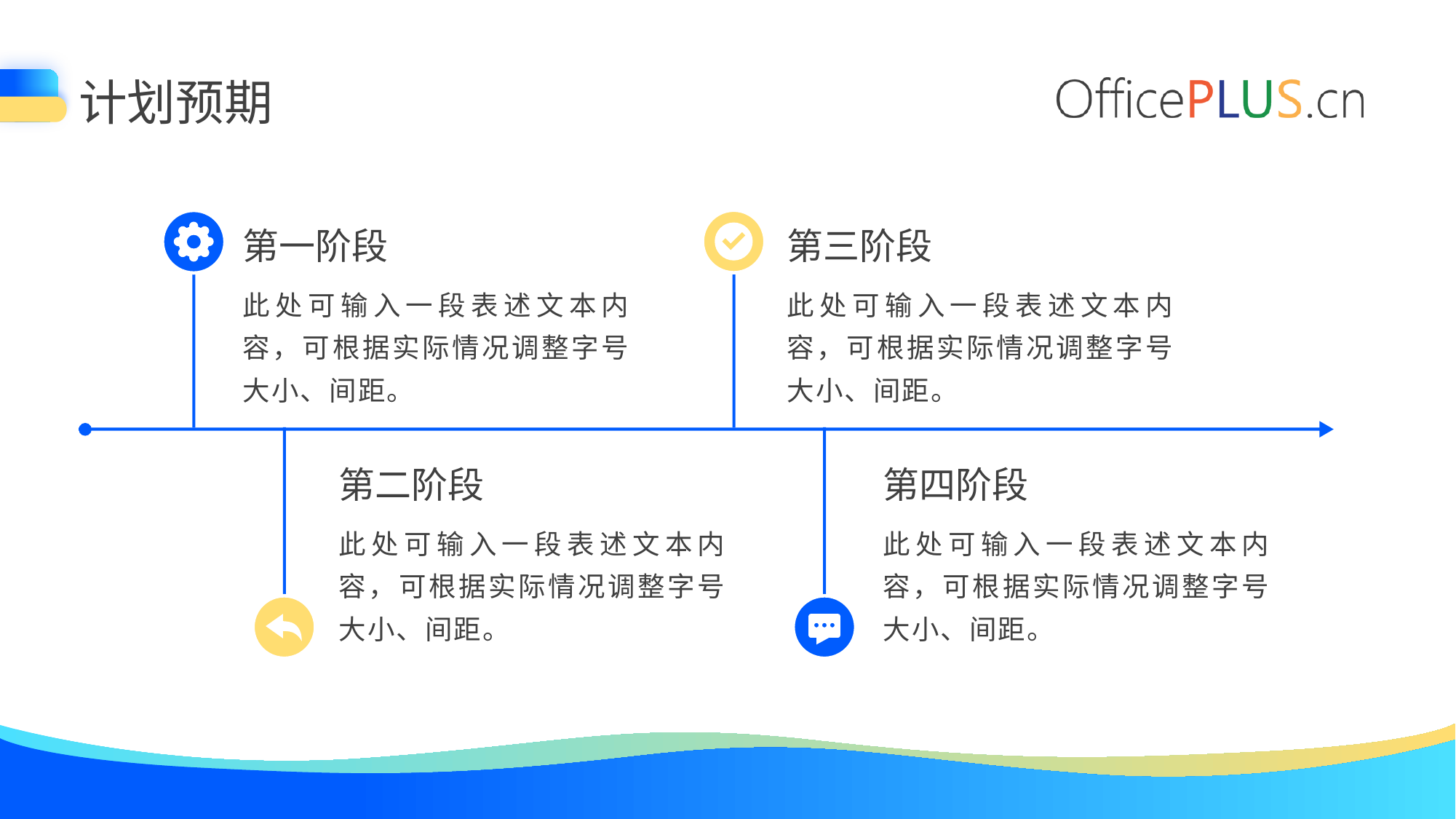

计划预期

第一阶段
第三阶段

此处可输入一段表述文本内容，可根据实际情况调整字号大小、间距。

此处可输入一段表述文本内容，可根据实际情况调整字号大小、间距。

第二阶段
第四阶段
此处可输入一段表述文本内容，可根据实际情况调整字号大小、间距。

此处可输入一段表述文本内容，可根据实际情况调整字号大小、间距。